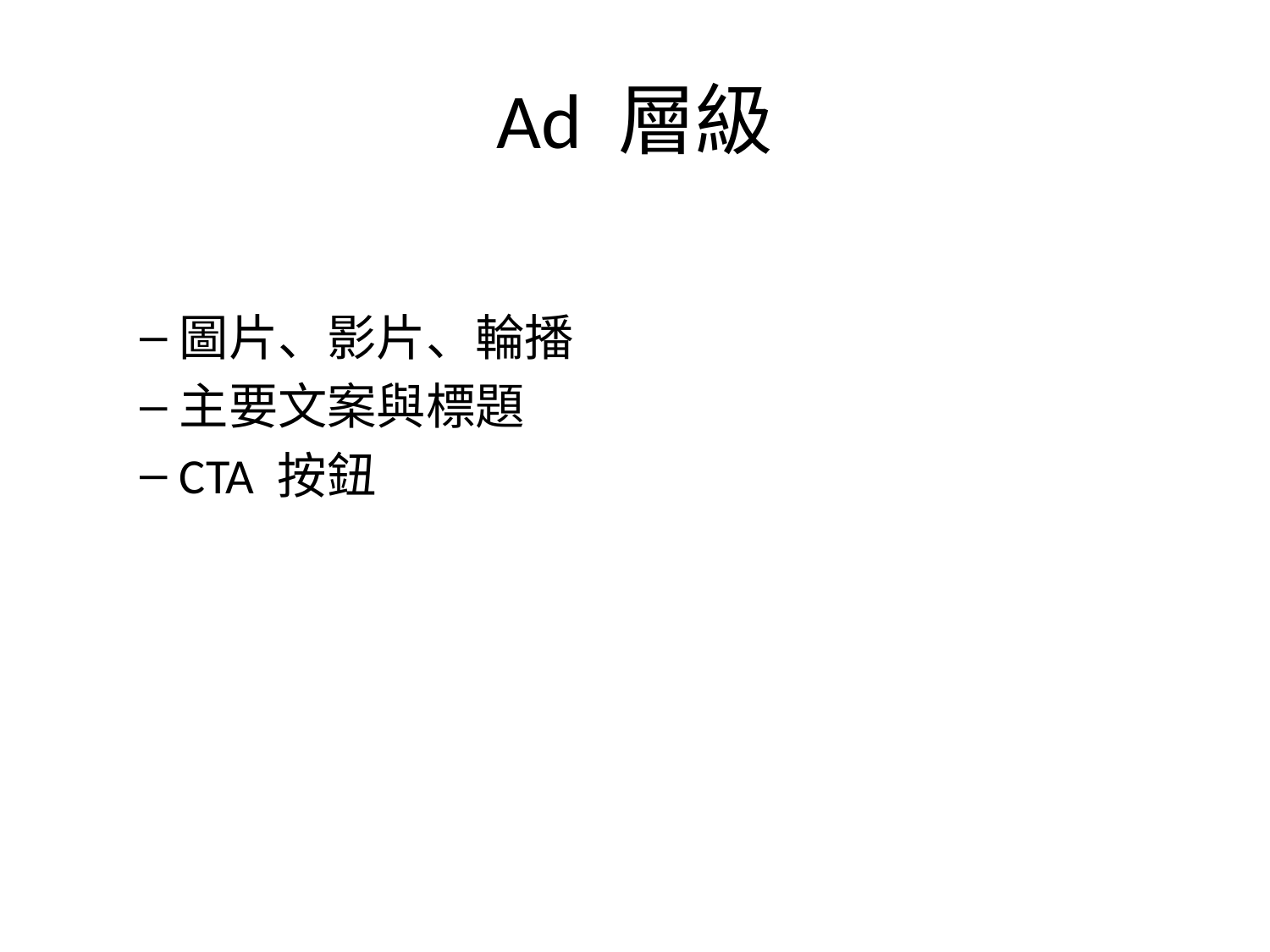

# Ad 層級

圖片、影片、輪播
主要文案與標題
CTA 按鈕